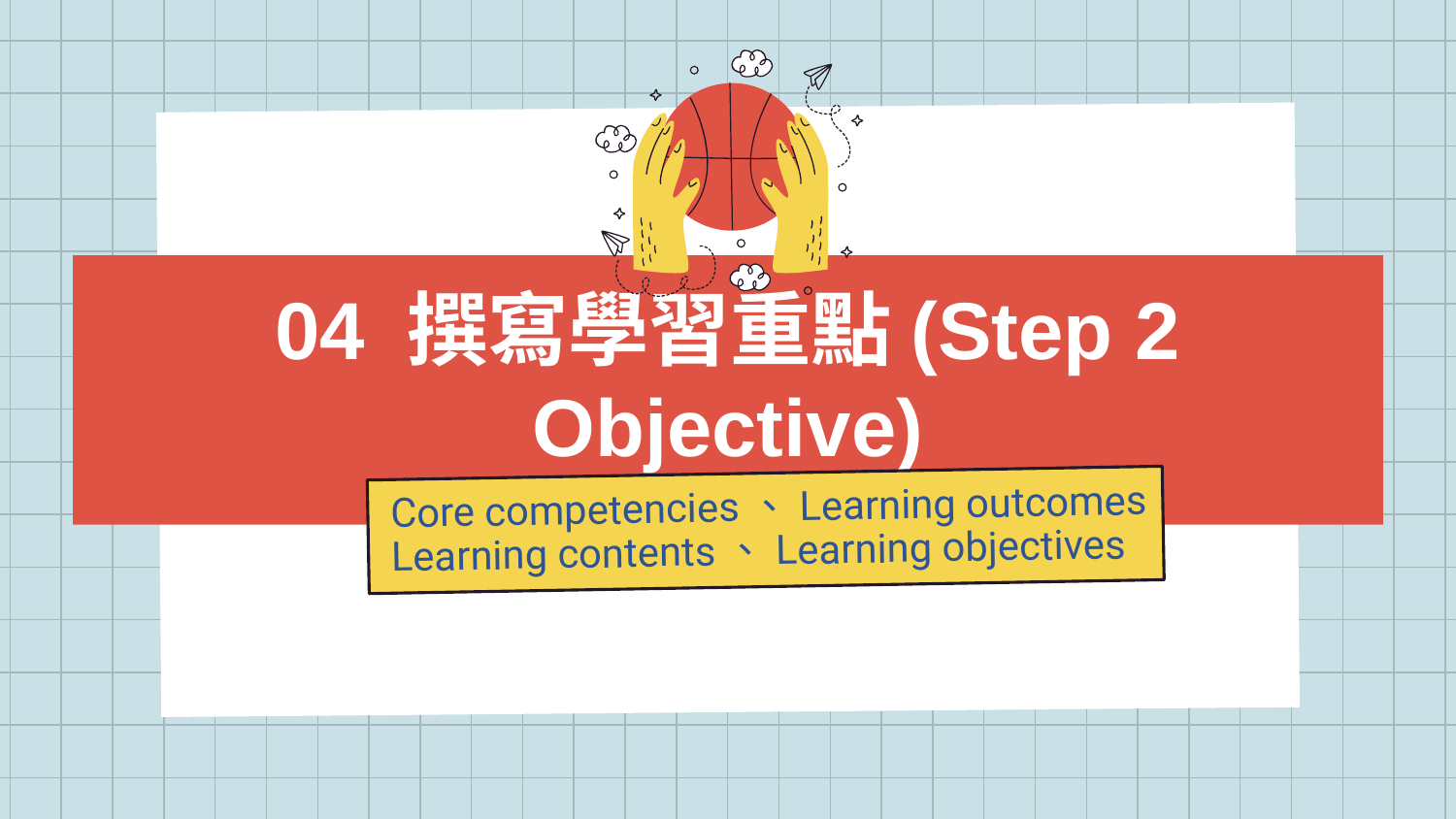

# 04 撰寫學習重點(Step 2 Objective)

Core competencies、Learning outcomes
Learning contents、Learning objectives